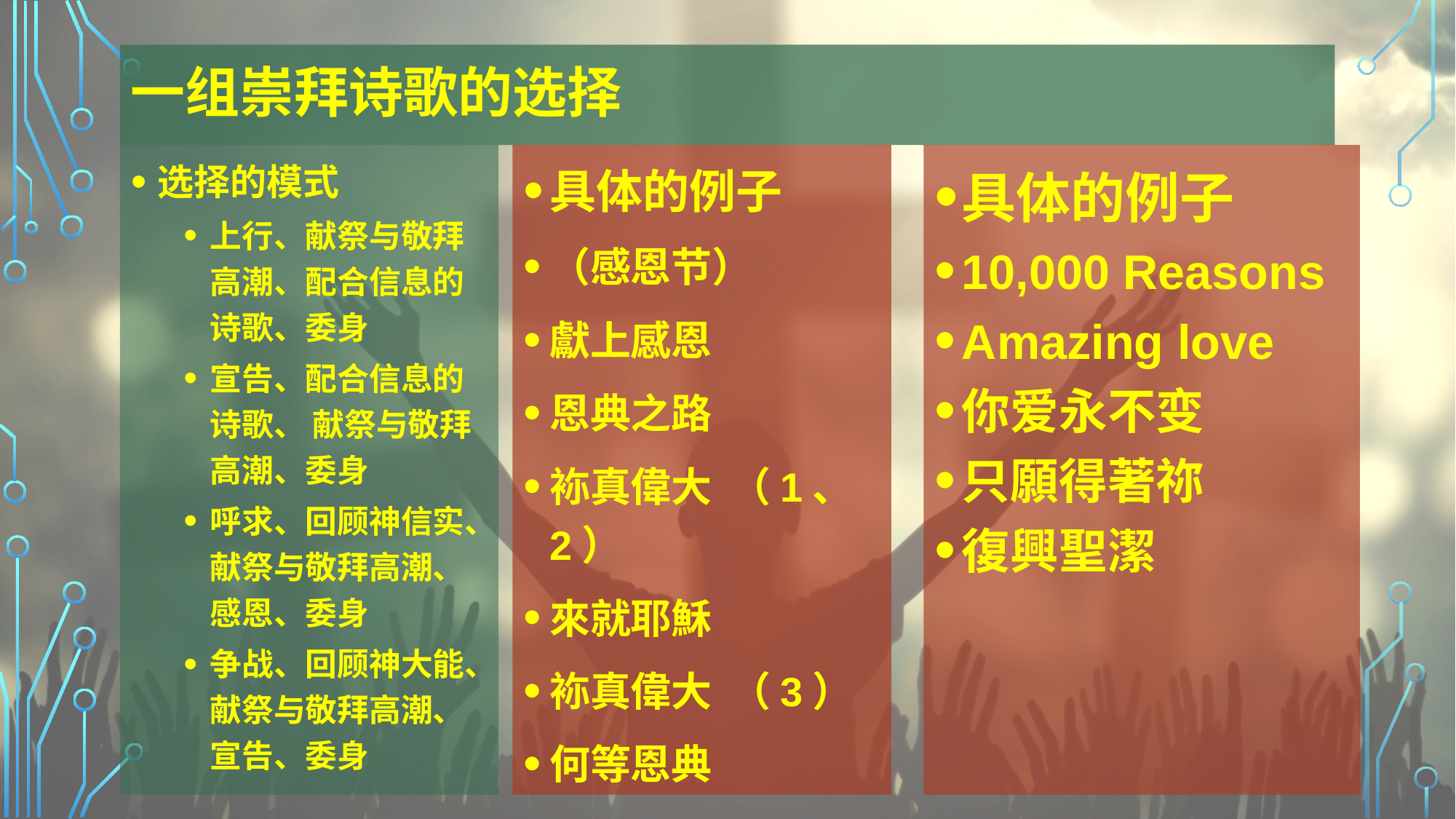

# 一组崇拜诗歌的选择
选择的模式
上行、献祭与敬拜高潮、配合信息的诗歌、委身
宣告、配合信息的诗歌、 献祭与敬拜高潮、委身
呼求、回顾神信实、献祭与敬拜高潮、感恩、委身
争战、回顾神大能、献祭与敬拜高潮、宣告、委身
具体的例子
（感恩节）
獻上感恩
恩典之路
袮真偉大  （1、2）
來就耶穌
袮真偉大  （3）
何等恩典

具体的例子
10,000 Reasons
Amazing love
你爱永不变
只願得著祢
復興聖潔